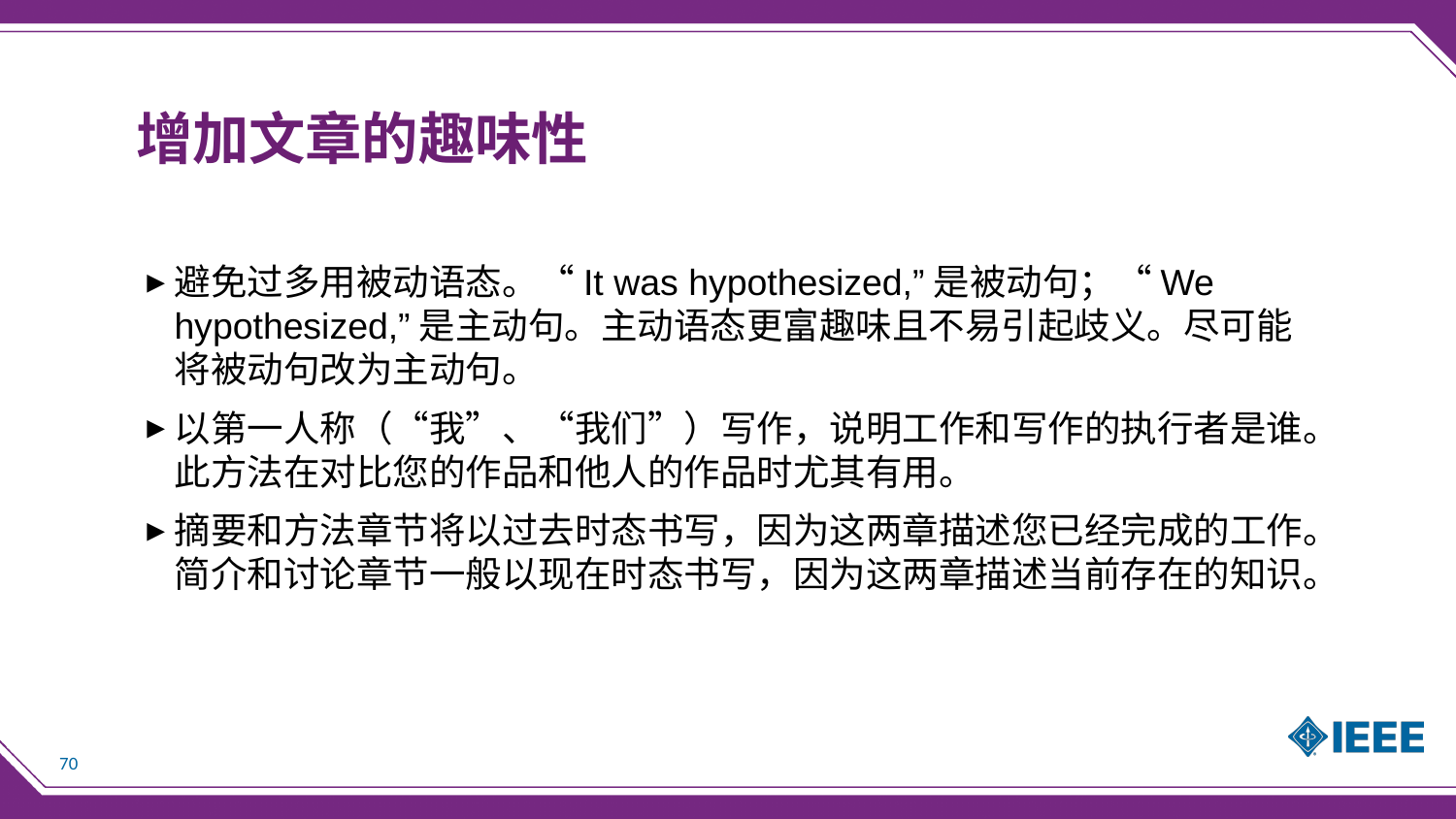

# 增加文章的趣味性
避免过多用被动语态。“It was hypothesized,”是被动句；“We hypothesized,”是主动句。主动语态更富趣味且不易引起歧义。尽可能将被动句改为主动句。
以第一人称（“我”、“我们”）写作，说明工作和写作的执行者是谁。此方法在对比您的作品和他人的作品时尤其有用。
摘要和方法章节将以过去时态书写，因为这两章描述您已经完成的工作。简介和讨论章节一般以现在时态书写，因为这两章描述当前存在的知识。

70